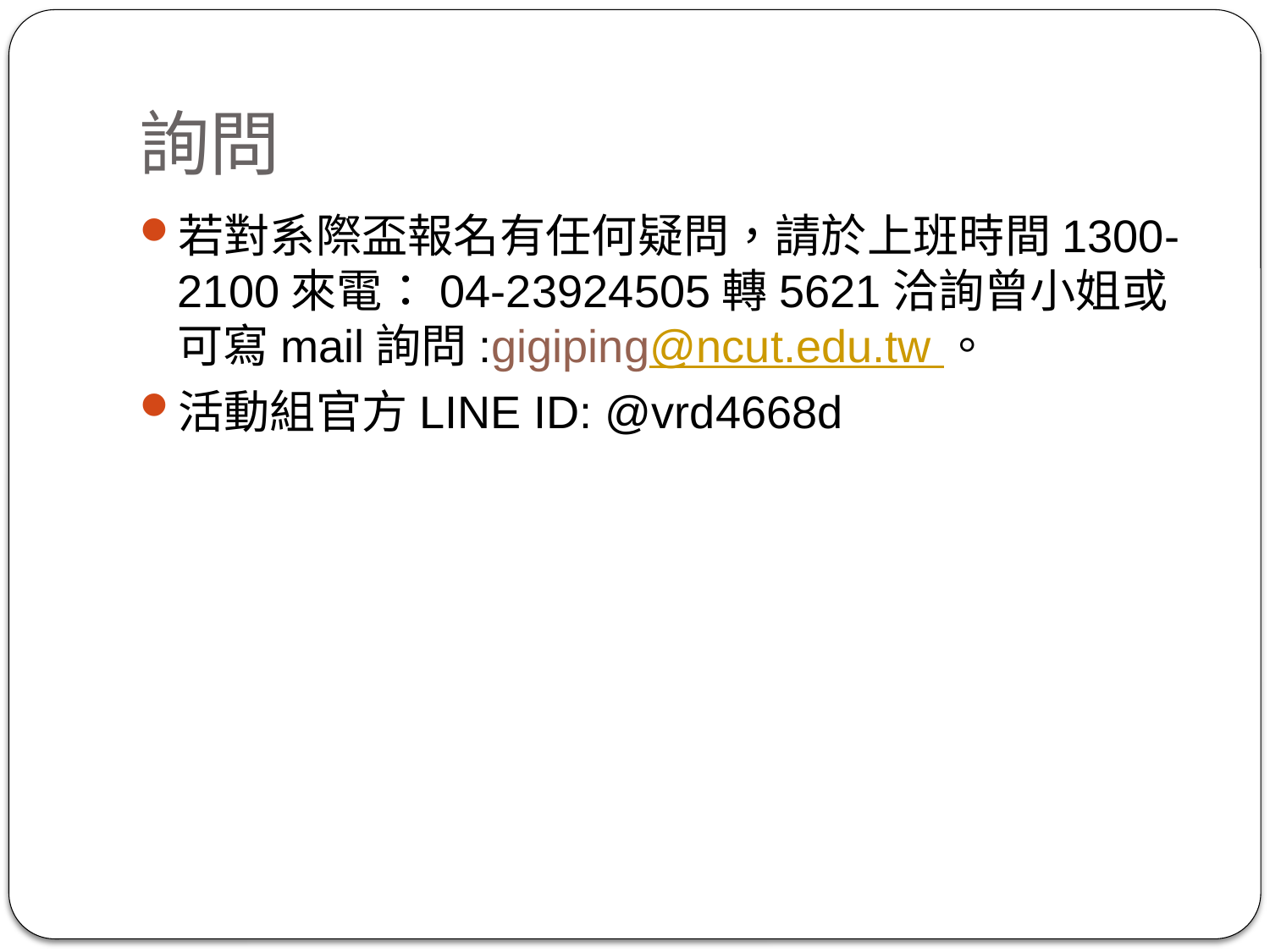

# 詢問
若對系際盃報名有任何疑問，請於上班時間1300-2100來電：04-23924505轉5621洽詢曾小姐或可寫mail詢問:gigiping@ncut.edu.tw 。
活動組官方LINE ID: @vrd4668d